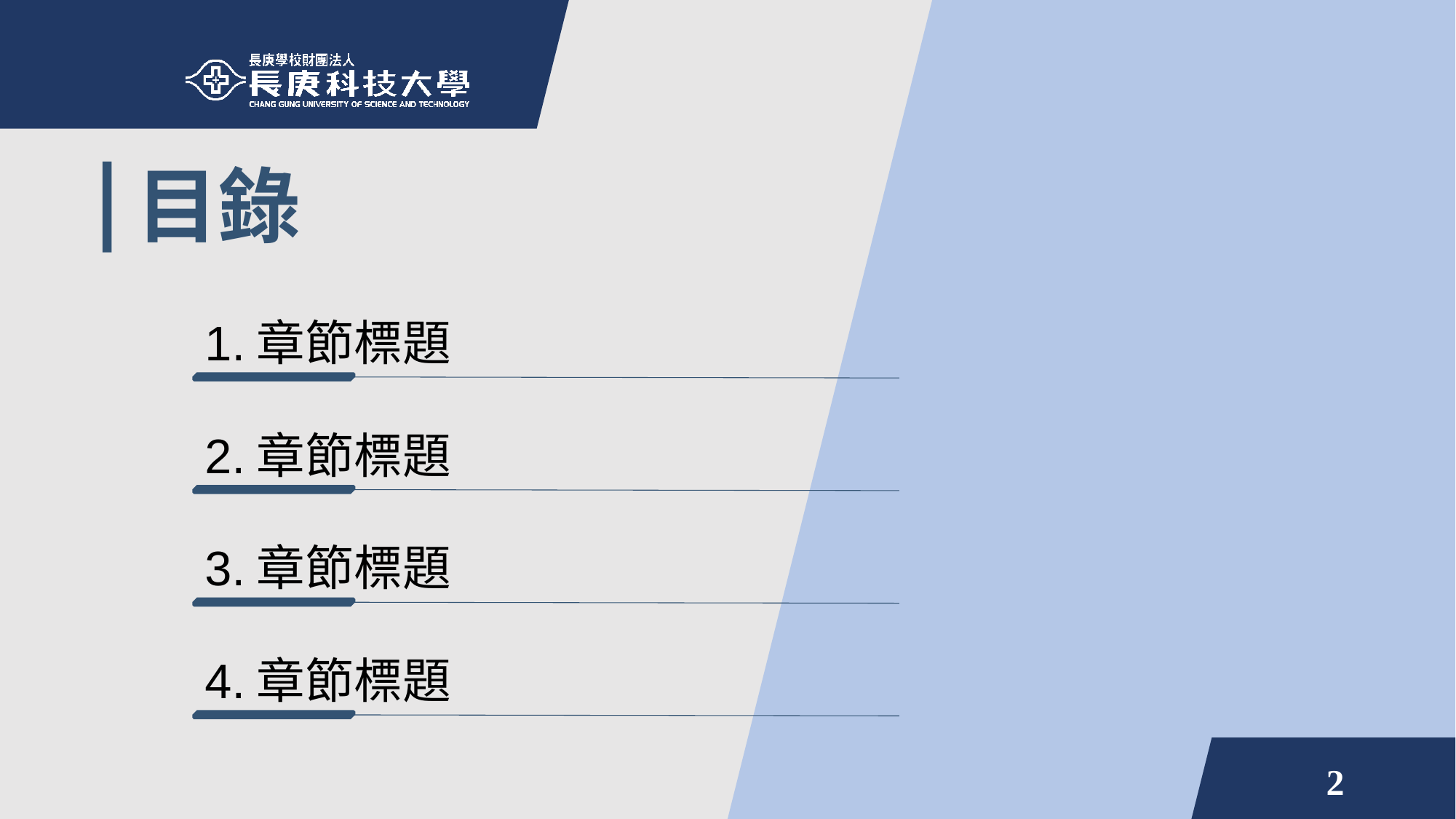

# 目錄
1.章節標題

2.章節標題

3.章節標題

4.章節標題

2